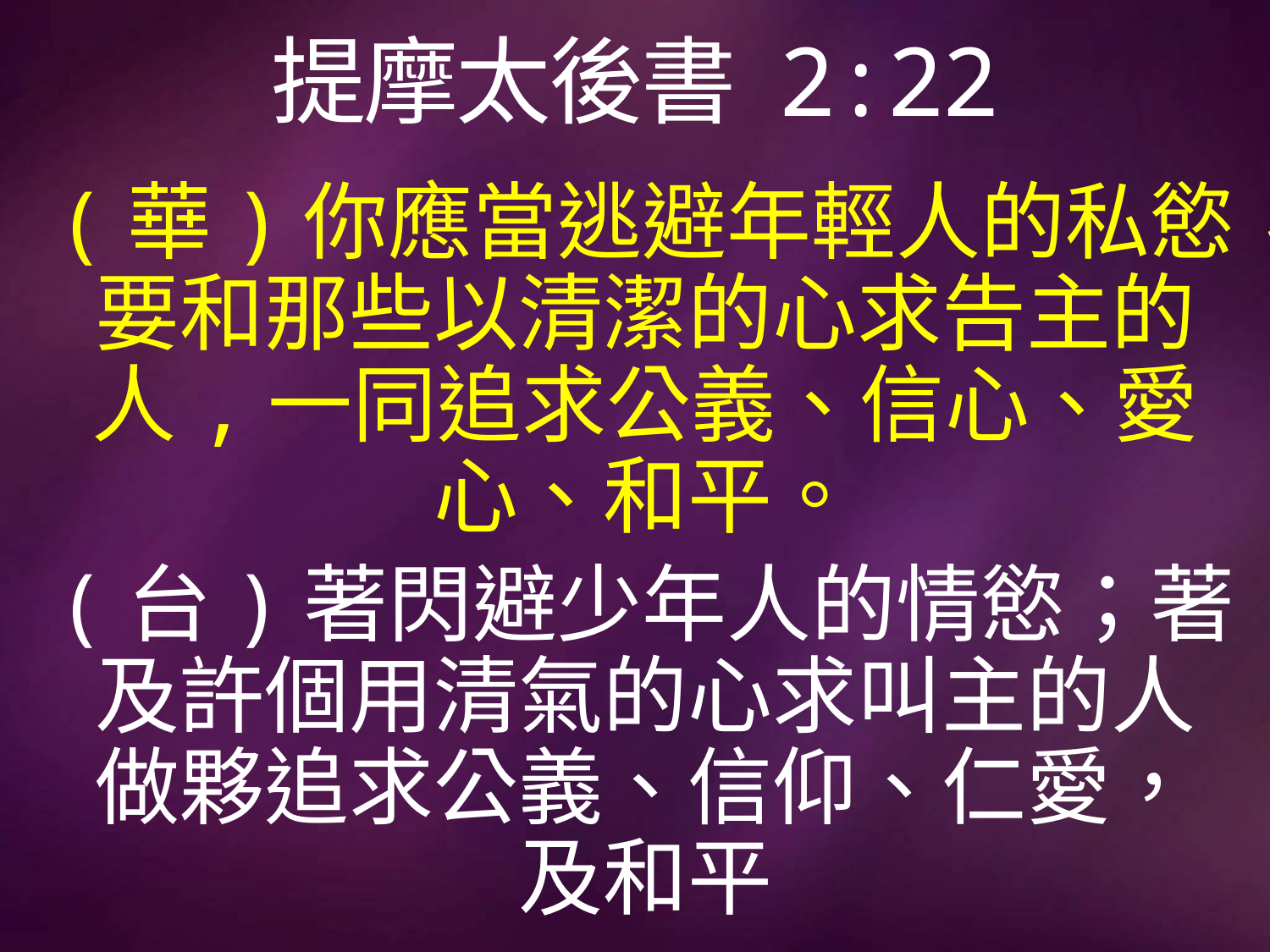

# 提摩太後書 2:22
(華)你應當逃避年輕人的私慾，要和那些以清潔的心求告主的人,一同追求公義、信心、愛心、和平。
(台)著閃避少年人的情慾；著及許個用清氣的心求叫主的人做夥追求公義、信仰、仁愛，及和平